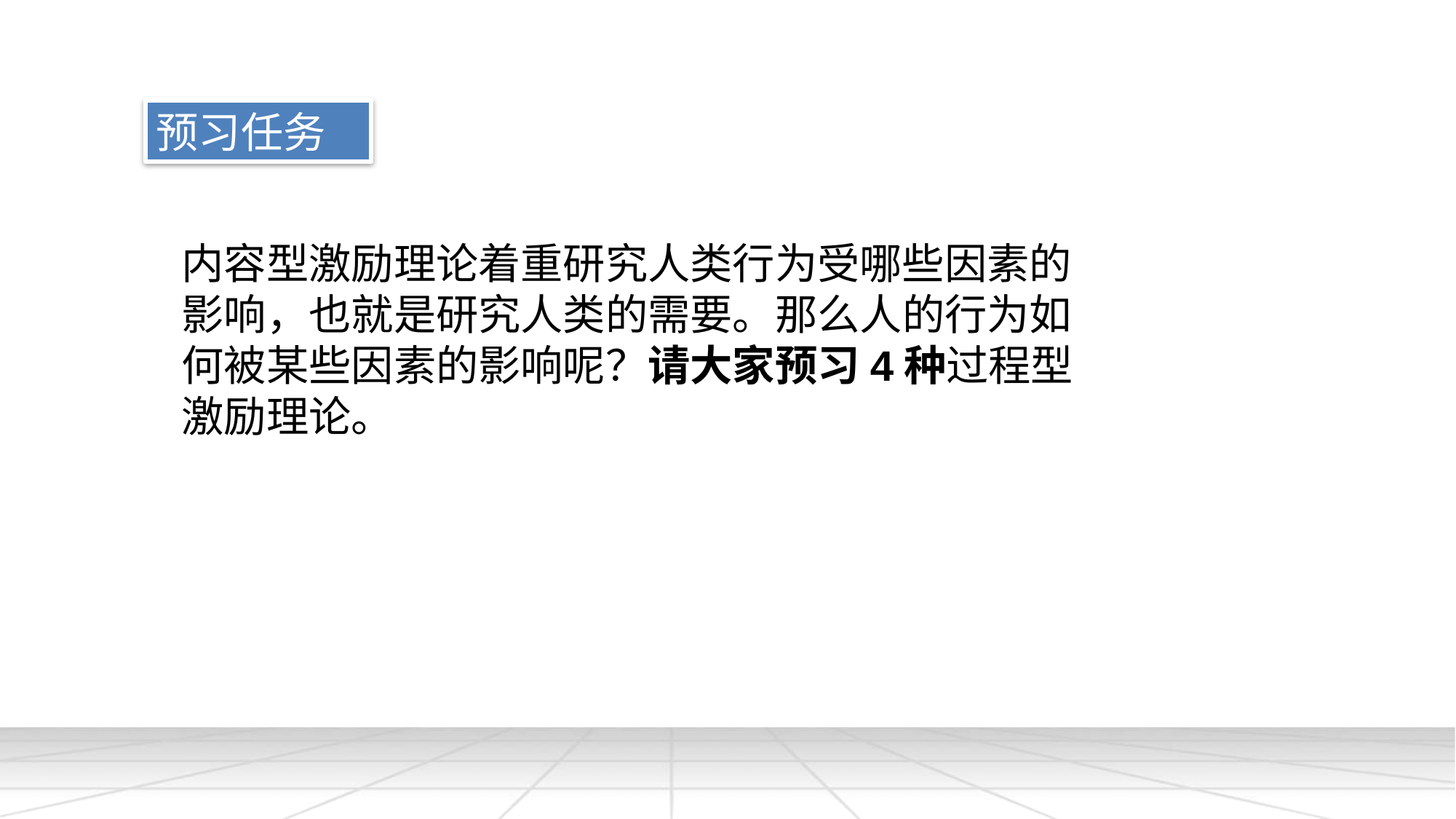

预习任务
内容型激励理论着重研究人类行为受哪些因素的影响，也就是研究人类的需要。那么人的行为如何被某些因素的影响呢？请大家预习4种过程型
激励理论。